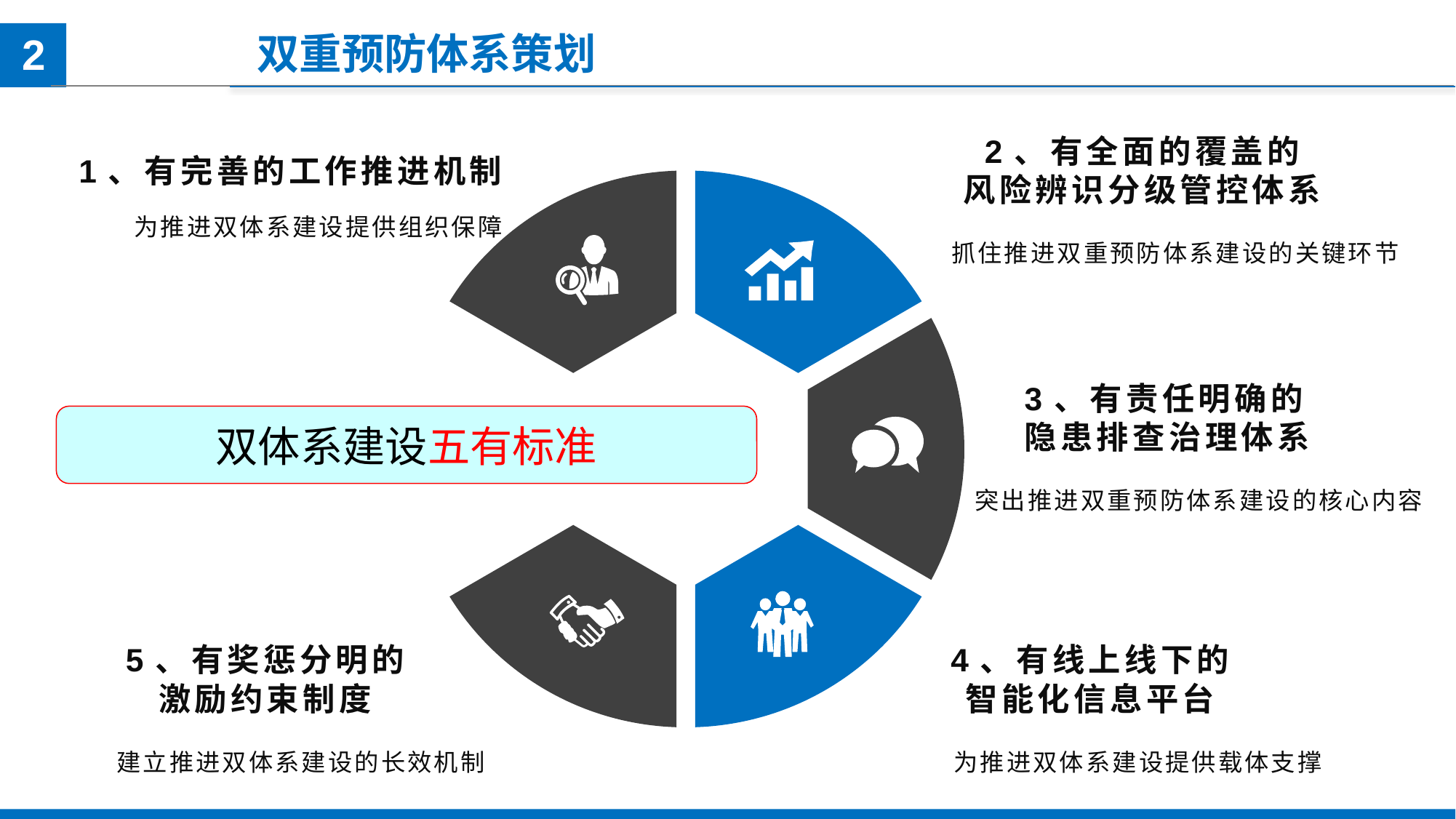

双重预防体系策划
2
2、有全面的覆盖的
风险辨识分级管控体系
1、有完善的工作推进机制

为推进双体系建设提供组织保障
抓住推进双重预防体系建设的关键环节

3、有责任明确的
隐患排查治理体系
双体系建设五有标准

突出推进双重预防体系建设的核心内容

5、有奖惩分明的
激励约束制度
4、有线上线下的
智能化信息平台
为推进双体系建设提供载体支撑
建立推进双体系建设的长效机制